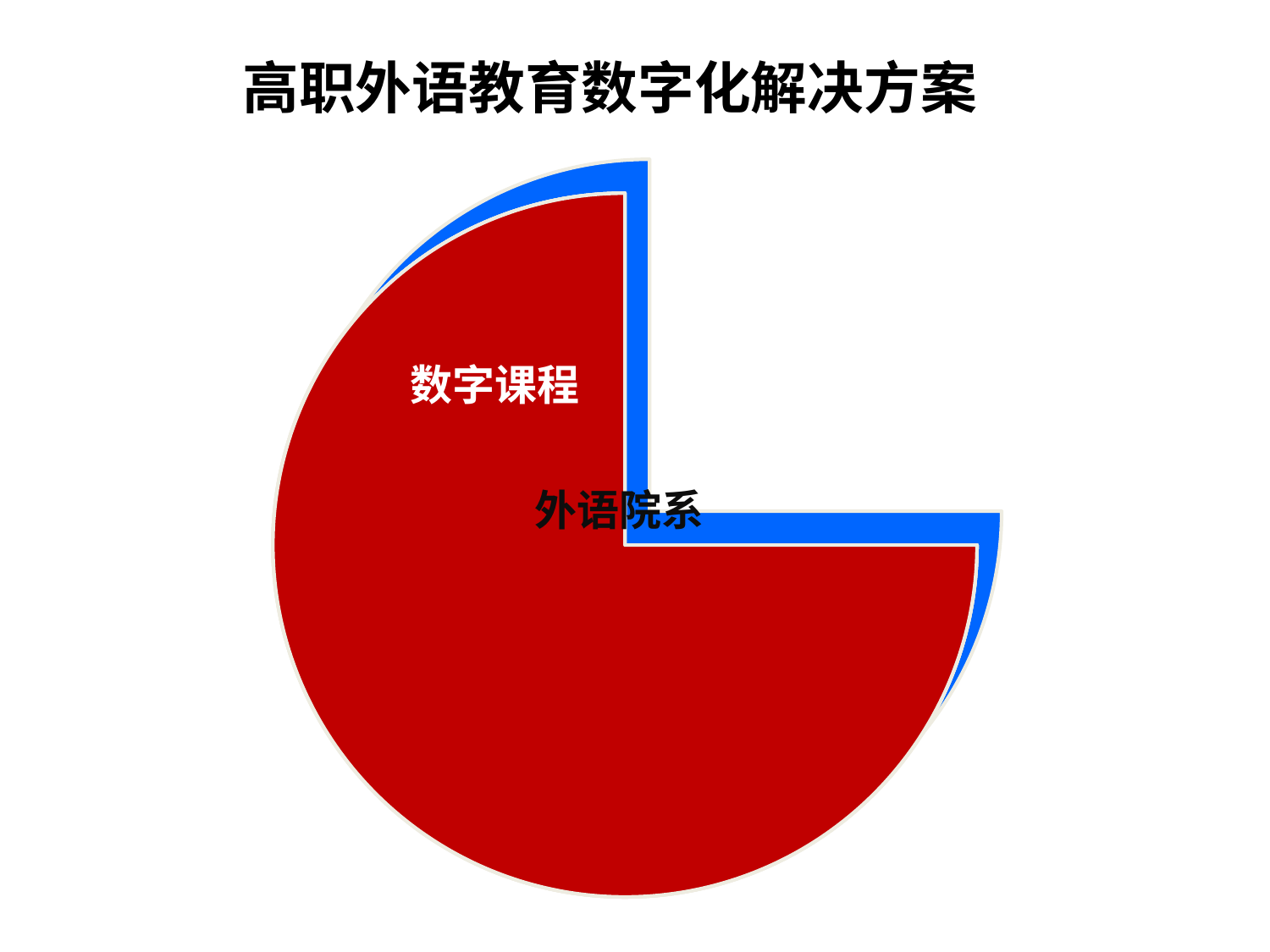

高职外语教育数字化解决方案
教学平台
 测试评估
教学支持
数字课程
教师发 展

外语院系